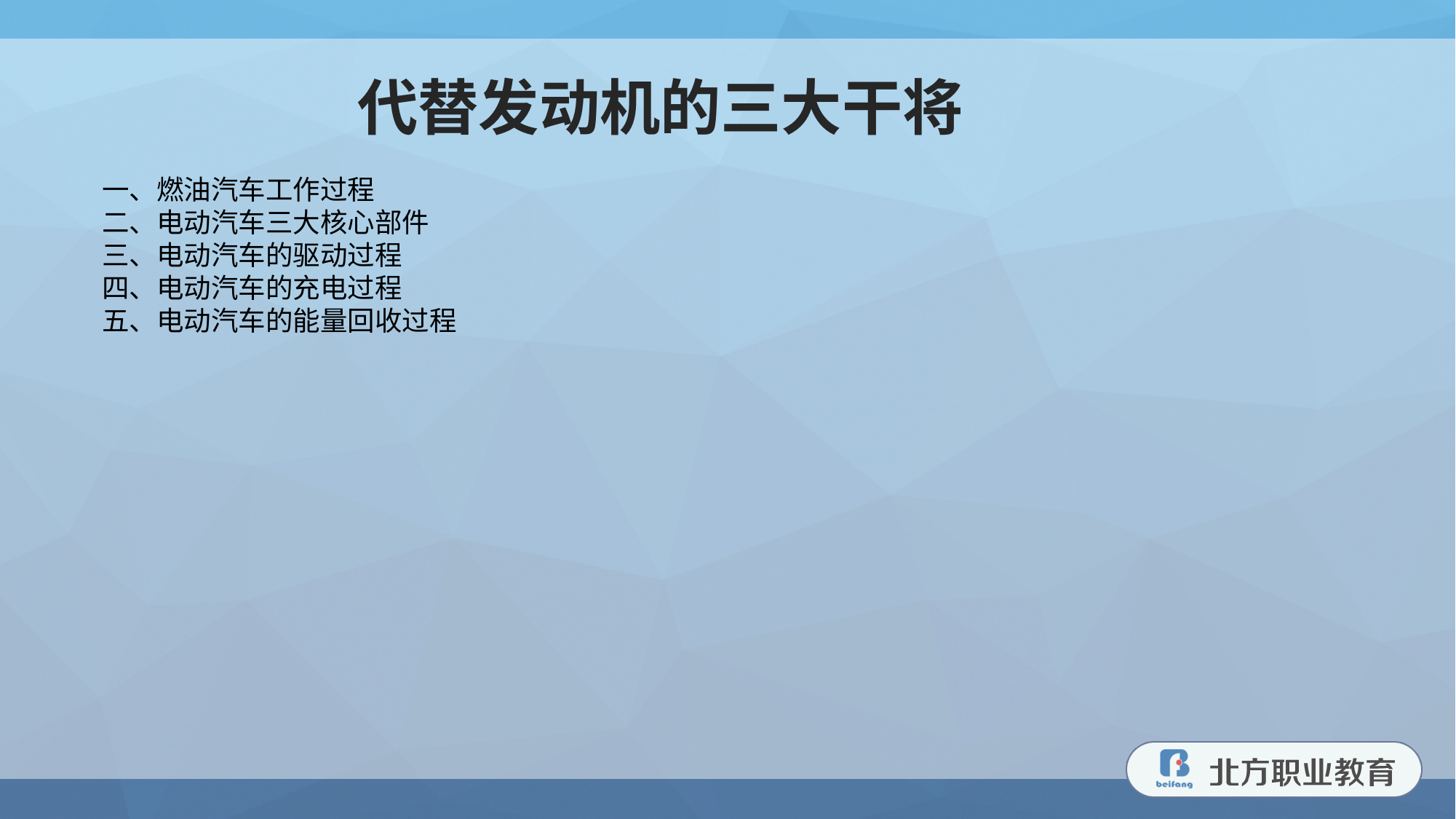

代替发动机的三大干将
一、燃油汽车工作过程
二、电动汽车三大核心部件
三、电动汽车的驱动过程
四、电动汽车的充电过程
五、电动汽车的能量回收过程